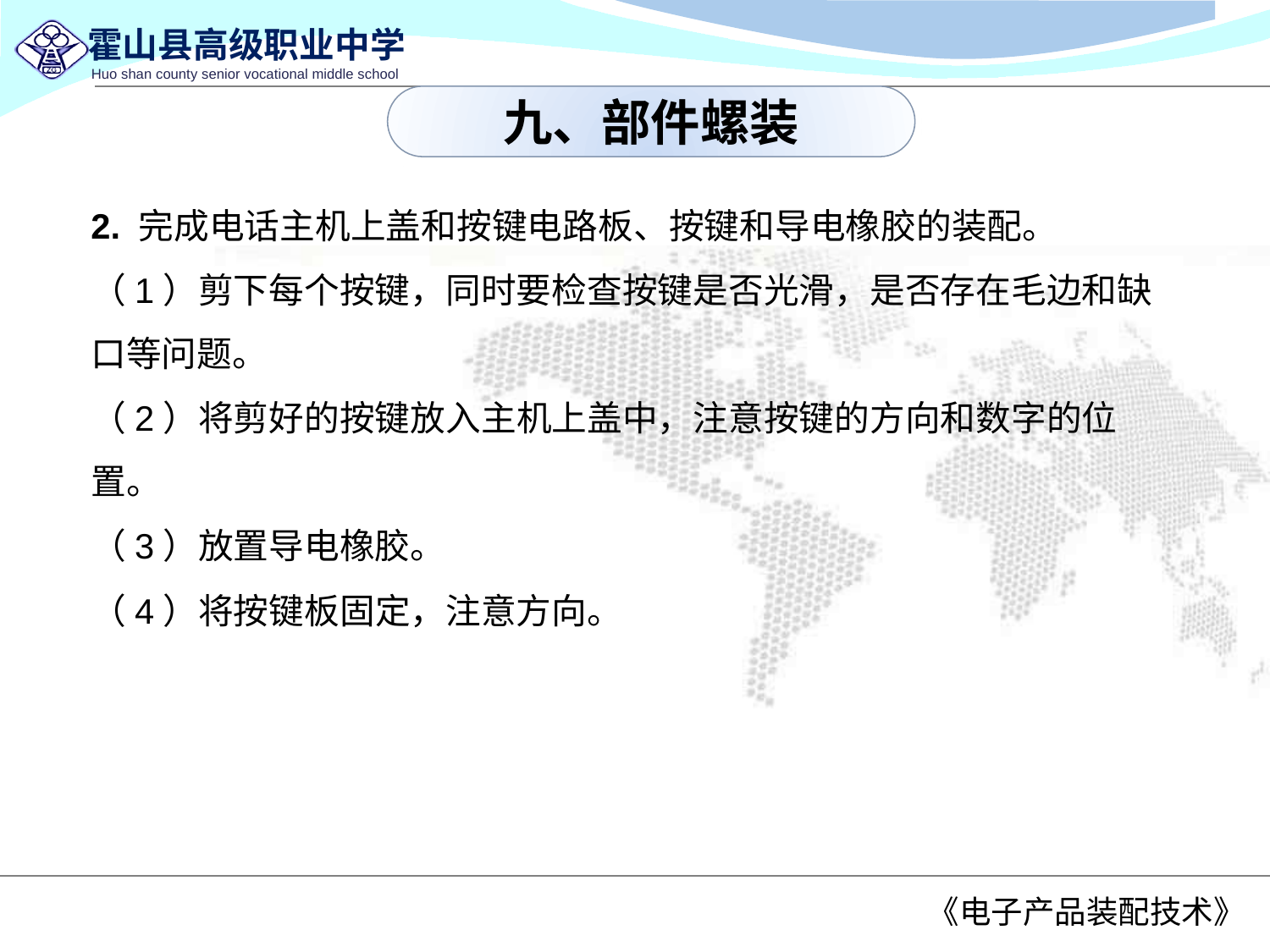

九、部件螺装
2. 完成电话主机上盖和按键电路板、按键和导电橡胶的装配。
（1）剪下每个按键，同时要检查按键是否光滑，是否存在毛边和缺口等问题。
（2）将剪好的按键放入主机上盖中，注意按键的方向和数字的位置。
（3）放置导电橡胶。
（4）将按键板固定，注意方向。